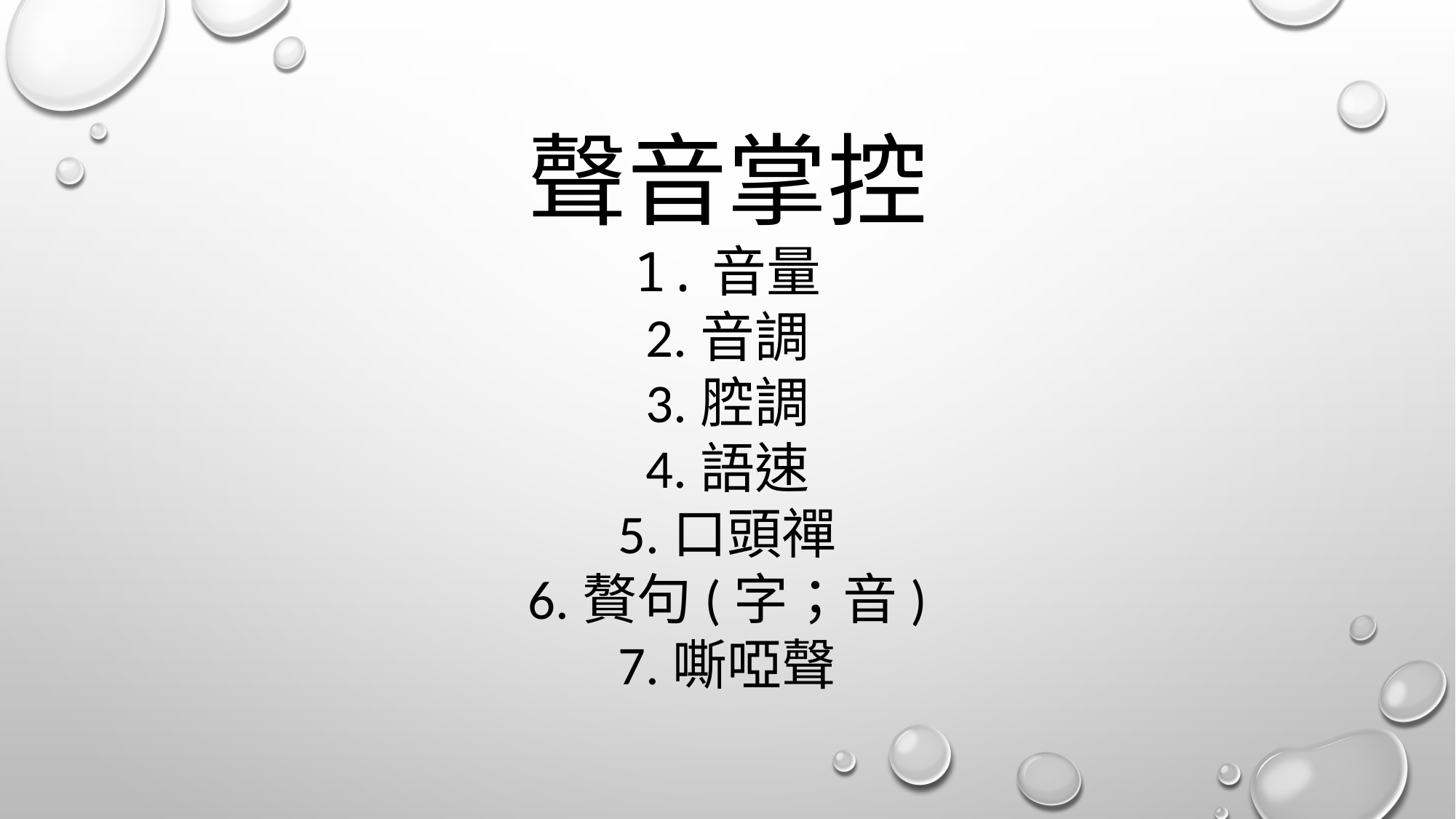

聲音掌控
1.音量
2.音調
3.腔調
4.語速
5.口頭禪
6.贅句(字；音)
7.嘶啞聲